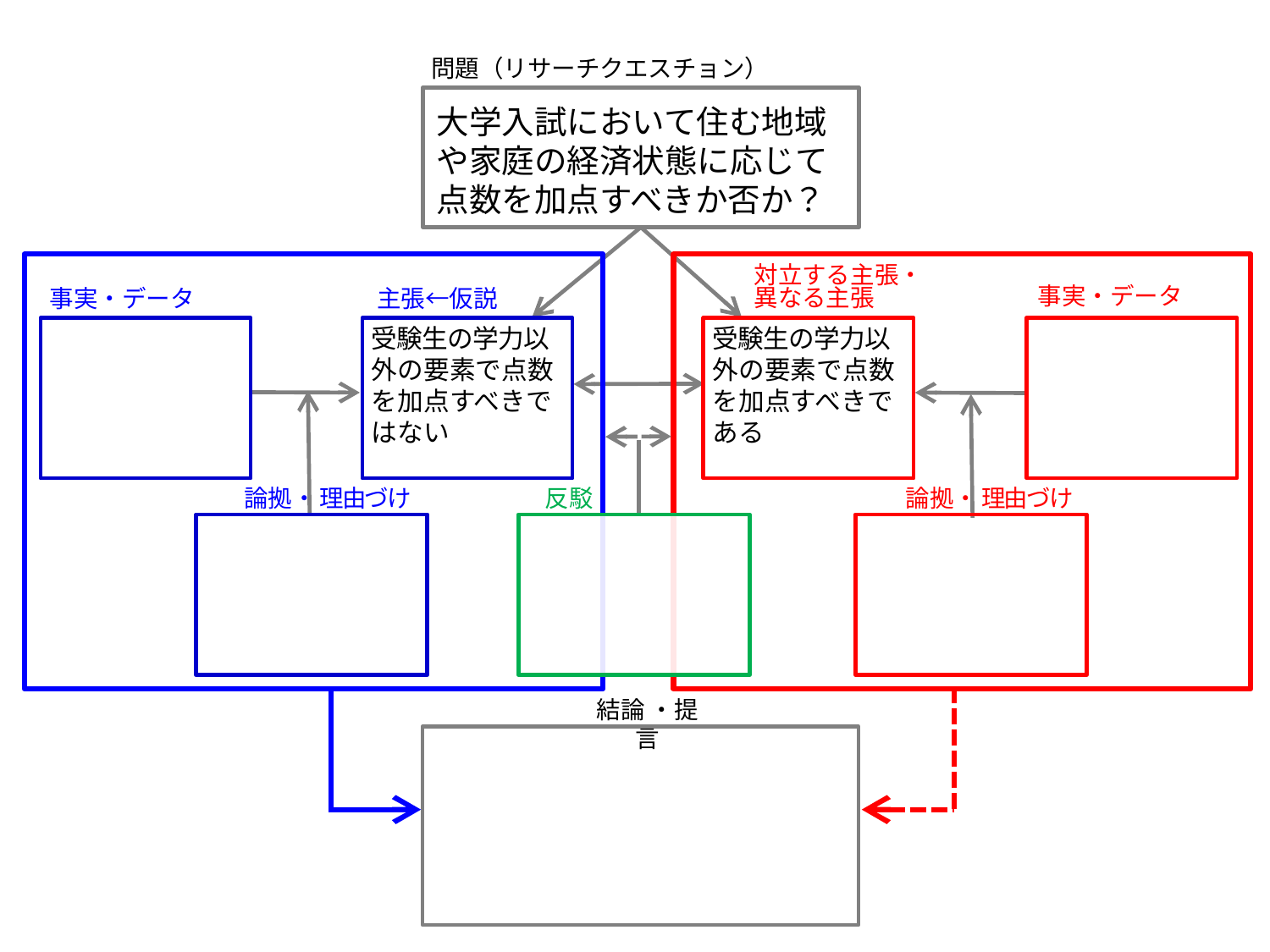

問題（リサーチクエスチョン）
大学入試において住む地域や家庭の経済状態に応じて点数を加点すべきか否か？

対立する主張・
異なる主張
事実・データ
事実・データ
主張←仮説

受験生の学力以外の要素で点数を加点すべきではない
受験生の学力以外の要素で点数を加点すべきである

論拠・理由づけ
反駁
論拠・理由づけ

結論・提言